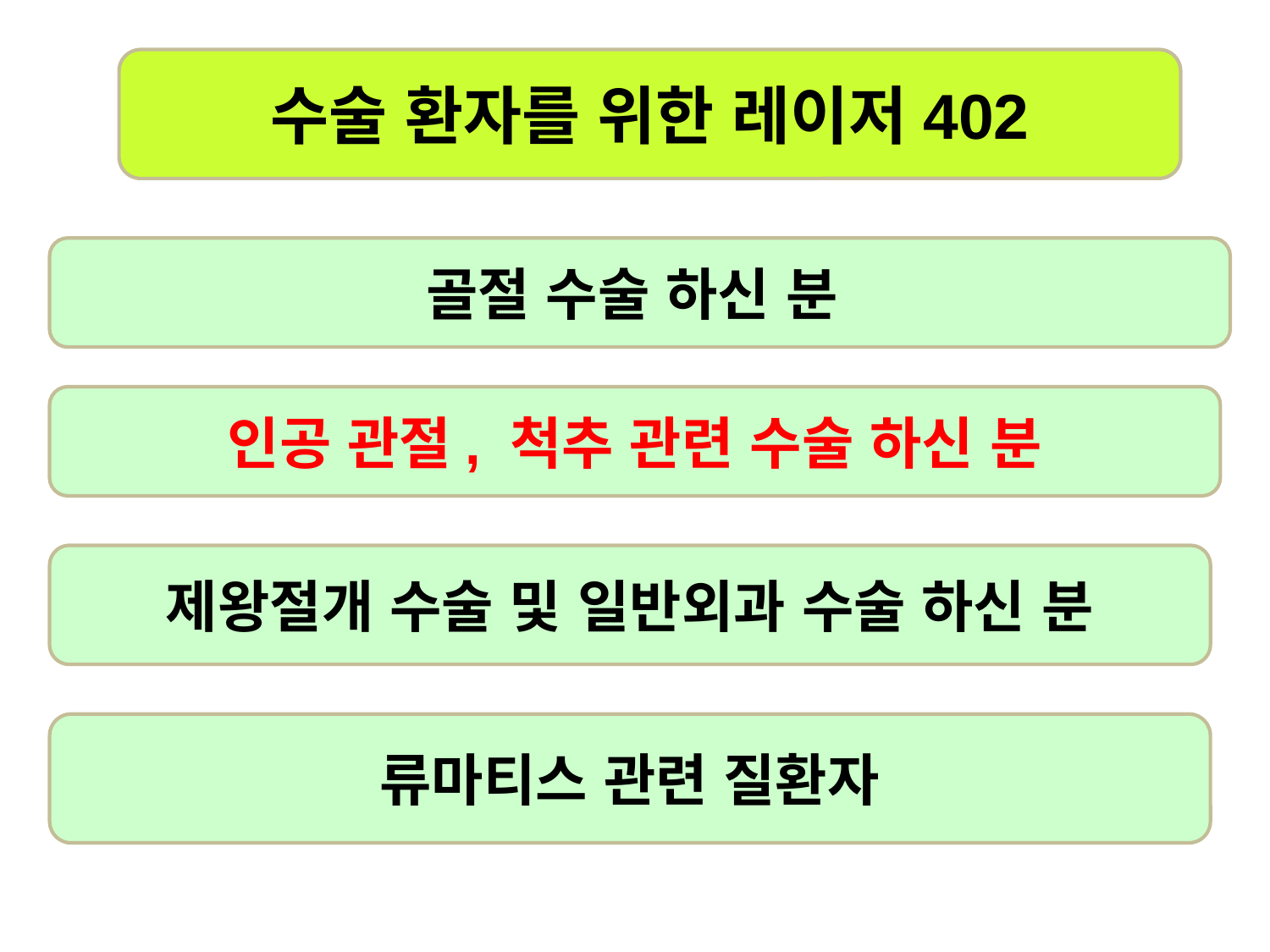

수술 환자를 위한 레이저402
골절 수술 하신 분
인공 관절, 척추 관련 수술 하신 분
제왕절개 수술 및 일반외과 수술 하신 분
류마티스 관련 질환자